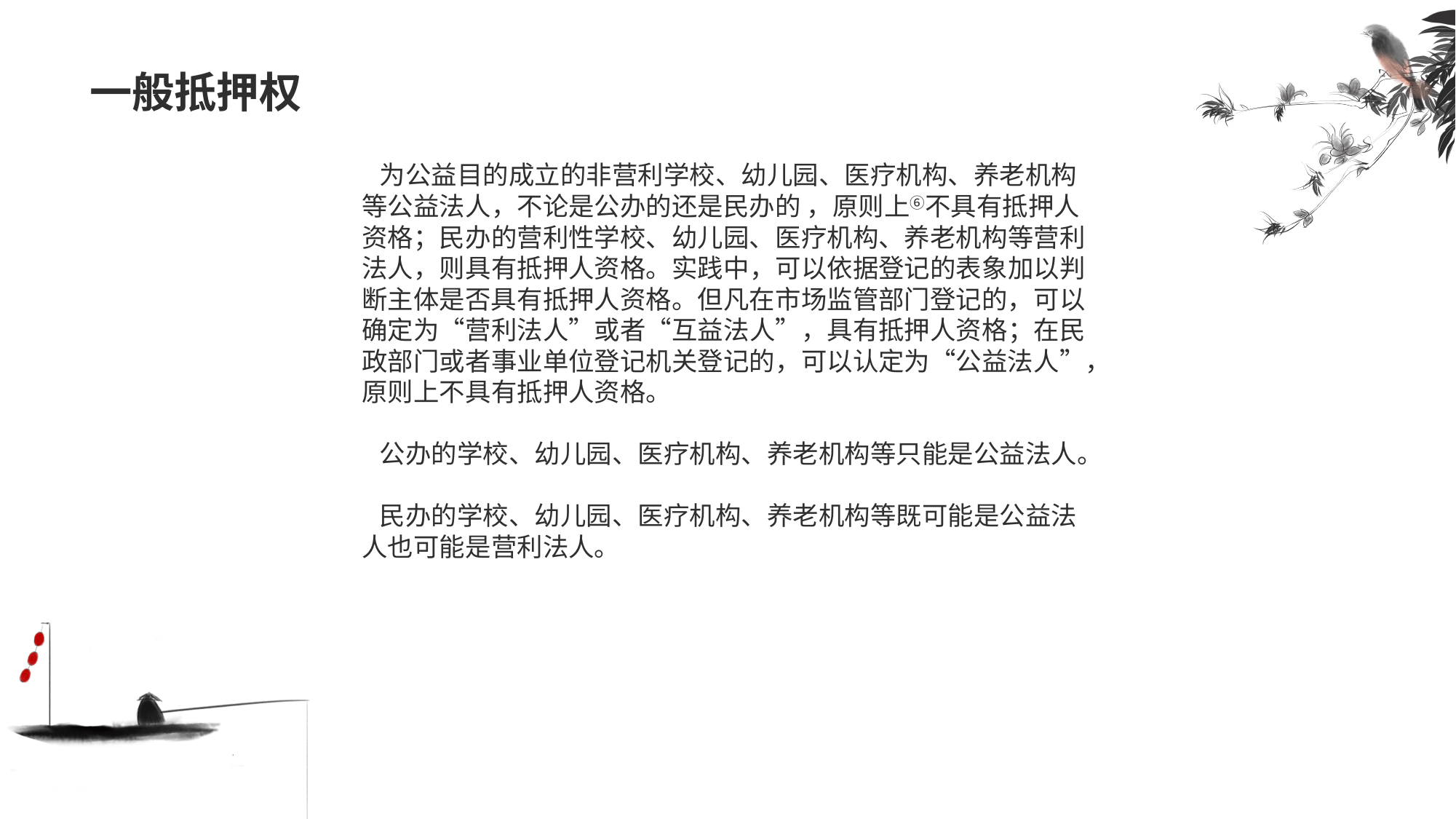

# 一般抵押权

  为公益目的成立的非营利学校、幼儿园、医疗机构、养老机构等公益法人，不论是公办的还是民办的 ，原则上⑥不具有抵押人资格；民办的营利性学校、幼儿园、医疗机构、养老机构等营利法人，则具有抵押人资格。实践中，可以依据登记的表象加以判断主体是否具有抵押人资格。但凡在市场监管部门登记的，可以确定为“营利法人”或者“互益法人”，具有抵押人资格；在民政部门或者事业单位登记机关登记的，可以认定为“公益法人”，原则上不具有抵押人资格。

  公办的学校、幼儿园、医疗机构、养老机构等只能是公益法人。

  民办的学校、幼儿园、医疗机构、养老机构等既可能是公益法人也可能是营利法人。
103